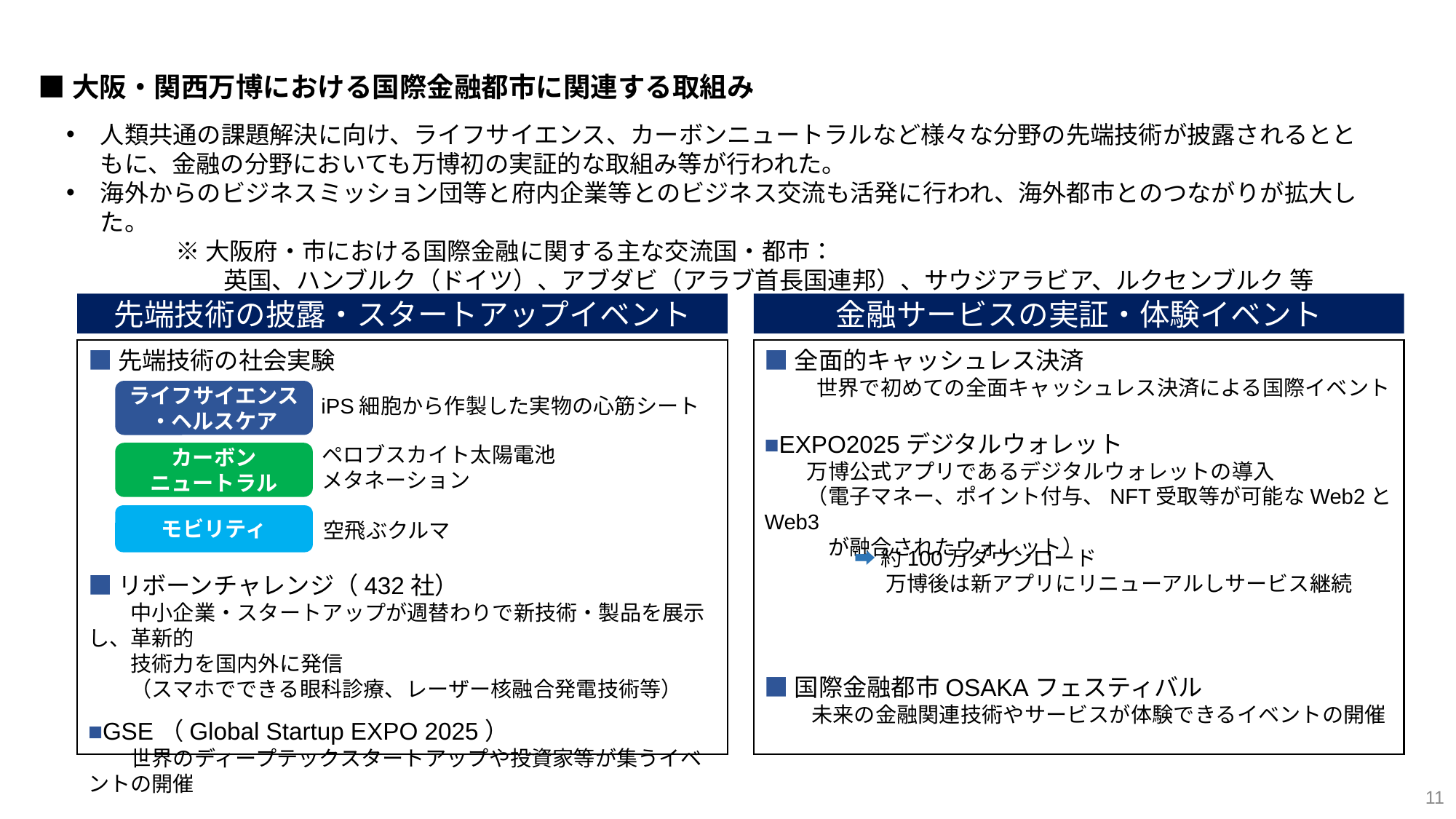

■大阪・関西万博における国際金融都市に関連する取組み
人類共通の課題解決に向け、ライフサイエンス、カーボンニュートラルなど様々な分野の先端技術が披露されるとともに、金融の分野においても万博初の実証的な取組み等が行われた。
海外からのビジネスミッション団等と府内企業等とのビジネス交流も活発に行われ、海外都市とのつながりが拡大した。
	※大阪府・市における国際金融に関する主な交流国・都市：
	　　英国、ハンブルク（ドイツ）、アブダビ（アラブ首長国連邦）、サウジアラビア、ルクセンブルク 等
先端技術の披露・スタートアップイベント
金融サービスの実証・体験イベント
■先端技術の社会実験

■リボーンチャレンジ（432社）
　　中小企業・スタートアップが週替わりで新技術・製品を展示し、革新的
　　技術力を国内外に発信
　　（スマホでできる眼科診療、レーザー核融合発電技術等）

■GSE（Global Startup EXPO 2025）
　　世界のディープテックスタートアップや投資家等が集うイベントの開催
■全面的キャッシュレス決済
 　　世界で初めての全面キャッシュレス決済による国際イベント

■EXPO2025デジタルウォレット
　　万博公式アプリであるデジタルウォレットの導入
　　（電子マネー、ポイント付与、NFT受取等が可能なWeb2とWeb3
　　　が融合されたウォレット）

■国際金融都市OSAKAフェスティバル
　　 未来の金融関連技術やサービスが体験できるイベントの開催
ライフサイエンス
・ヘルスケア
iPS細胞から作製した実物の心筋シート
ペロブスカイト太陽電池
メタネーション
カーボン
ニュートラル
モビリティ
空飛ぶクルマ
　　➡ 約100万ダウンロード
　　　  万博後は新アプリにリニューアルしサービス継続
11